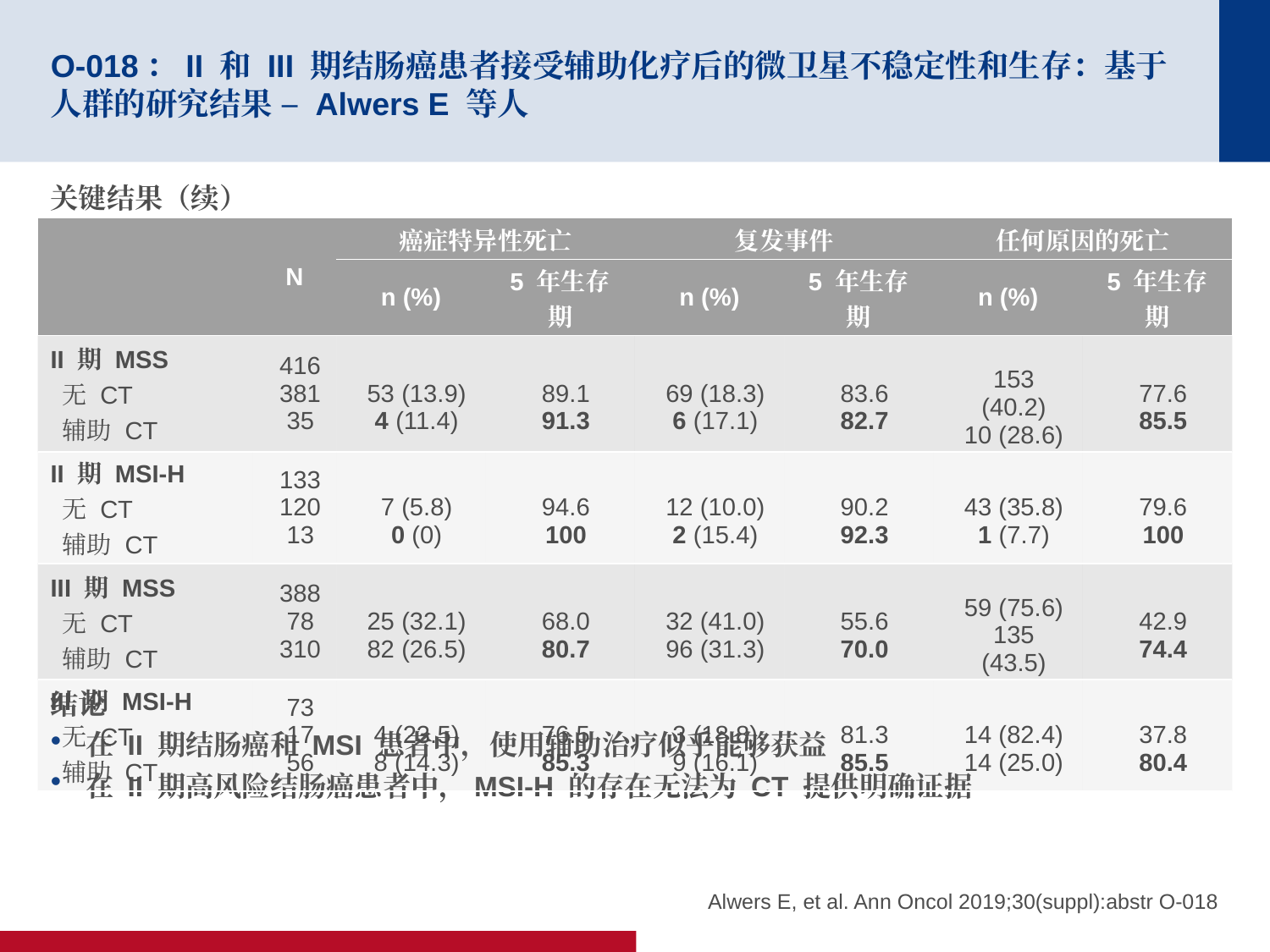

# O-018：II 和 III 期结肠癌患者接受辅助化疗后的微卫星不稳定性和生存：基于人群的研究结果 – Alwers E 等人
关键结果（续）
结论
在 II 期结肠癌和 MSI 患者中，使用辅助治疗似乎能够获益
在 II 期高风险结肠癌患者中，MSI-H 的存在无法为 CT 提供明确证据
|  | N | 癌症特异性死亡 |  | 复发事件 |  | 任何原因的死亡 |  |
| --- | --- | --- | --- | --- | --- | --- | --- |
|  |  | n (%) | 5 年生存期 | n (%) | 5 年生存期 | n (%) | 5 年生存期 |
| II 期 MSS 无 CT 辅助 CT | 416 381 35 | 53 (13.9) 4 (11.4) | 89.1 91.3 | 69 (18.3) 6 (17.1) | 83.6 82.7 | 153 (40.2) 10 (28.6) | 77.6 85.5 |
| II 期 MSI-H 无 CT 辅助 CT | 133 120 13 | 7 (5.8) 0 (0) | 94.6 100 | 12 (10.0) 2 (15.4) | 90.2 92.3 | 43 (35.8) 1 (7.7) | 79.6 100 |
| III 期 MSS 无 CT 辅助 CT | 388 78 310 | 25 (32.1) 82 (26.5) | 68.0 80.7 | 32 (41.0) 96 (31.3) | 55.6 70.0 | 59 (75.6) 135 (43.5) | 42.9 74.4 |
| III 期 MSI-H 无 CT 辅助 CT | 73 17 56 | 4 (23.5) 8 (14.3) | 76.5 85.3 | 3 (18.8) 9 (16.1) | 81.3 85.5 | 14 (82.4) 14 (25.0) | 37.8 80.4 |
Alwers E, et al. Ann Oncol 2019;30(suppl):abstr O-018